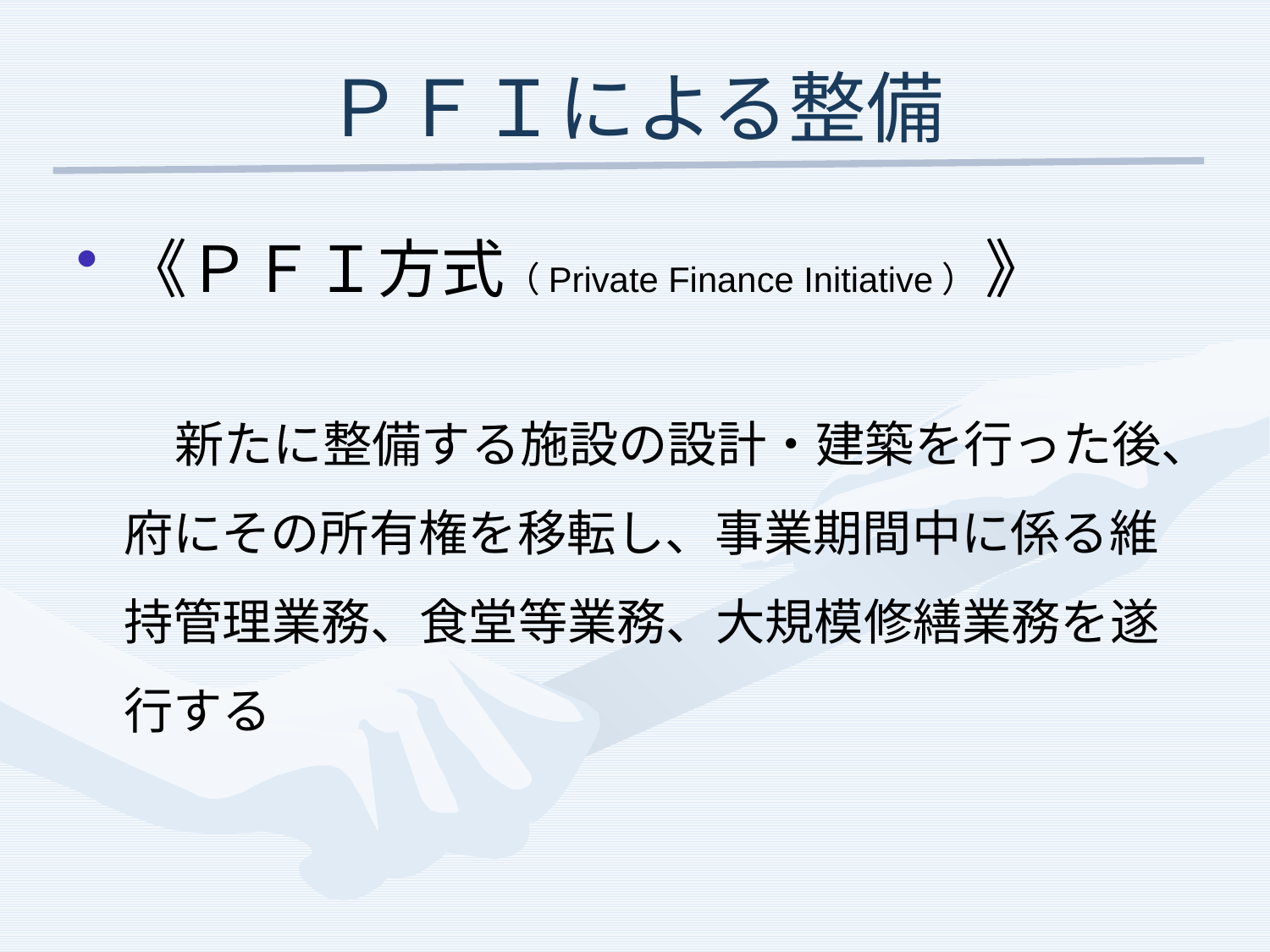

# ＰＦＩによる整備
《ＰＦＩ方式（Private Finance Initiative） 》

　　新たに整備する施設の設計・建築を行った後、府にその所有権を移転し、事業期間中に係る維持管理業務、食堂等業務、大規模修繕業務を遂行する